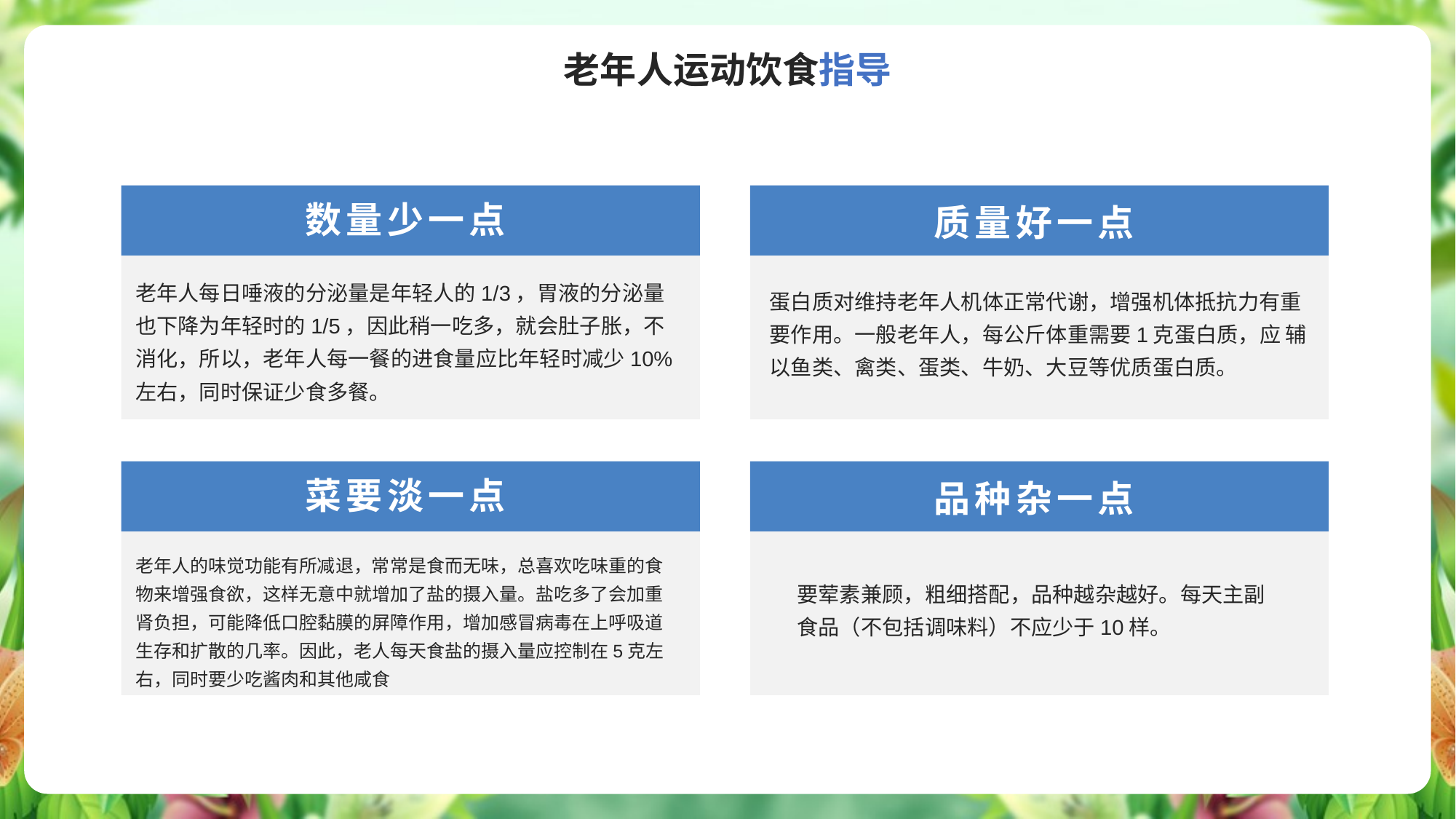

老年人运动饮食指导
除了硬件设备满足接口规范，平台软件也符合主流电力通信标准（如DL/T860规约、CDT规约、104规约），能够与电力运行管理系统实现对接。2)一体化系统能够实现辅助系统的一体化综合监控，对视频监控、环境监测、安全警卫、消防报警、门禁、SF6泄漏报警、智能控制等子系统进行融合并建立联动预案。3)智能化系统功能提高智能化设备巡视功能，可按运行规定对设备进行日常、定期和特殊巡视。在巡视过程中，通过视频分析设备，能够提供各种智能分析功能，如对仪表读数、刀闸状态、刀闸（开关）分合指示牌状态、控制柜指示状态进行识别；通过红外热像仪，能够对设备的早期故障进行预防。

数量少一点
质量好一点

老年人每日唾液的分泌量是年轻人的1/3，胃液的分泌量也下降为年轻时的1/5，因此稍一吃多，就会肚子胀，不消化，所以，老年人每一餐的进食量应比年轻时减少10%左右，同时保证少食多餐。
蛋白质对维持老年人机体正常代谢，增强机体抵抗力有重要作用。一般老年人，每公斤体重需要1克蛋白质，应 辅以鱼类、禽类、蛋类、牛奶、大豆等优质蛋白质。

菜要淡一点
品种杂一点

老年人的味觉功能有所减退，常常是食而无味，总喜欢吃味重的食物来增强食欲，这样无意中就增加了盐的摄入量。盐吃多了会加重肾负担，可能降低口腔黏膜的屏障作用，增加感冒病毒在上呼吸道生存和扩散的几率。因此，老人每天食盐的摄入量应控制在5克左右，同时要少吃酱肉和其他咸食
要荤素兼顾，粗细搭配，品种越杂越好。每天主副食品（不包括调味料）不应少于10样。